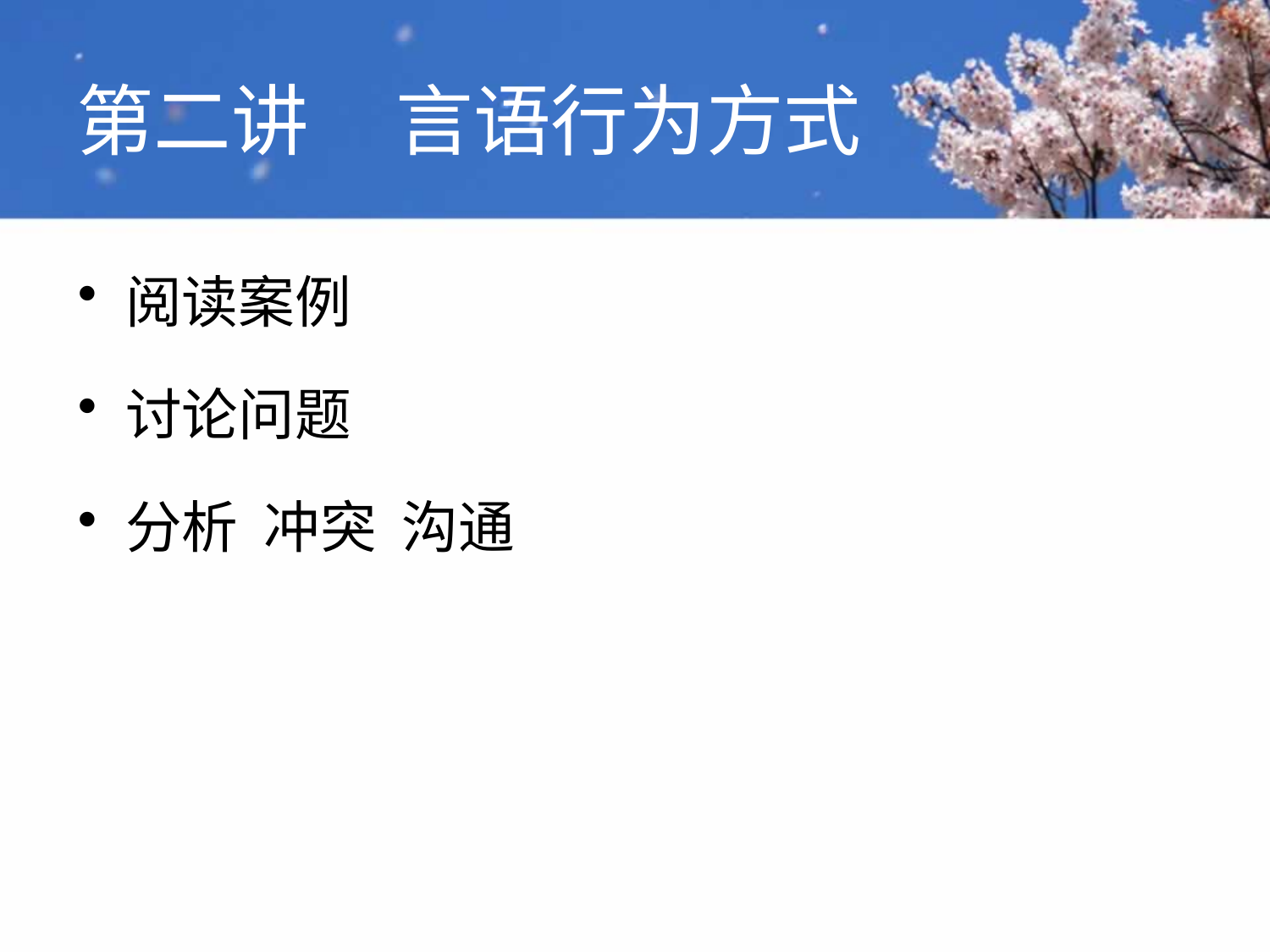

第二讲     言语行为方式
阅读案例
讨论问题
分析  冲突  沟通